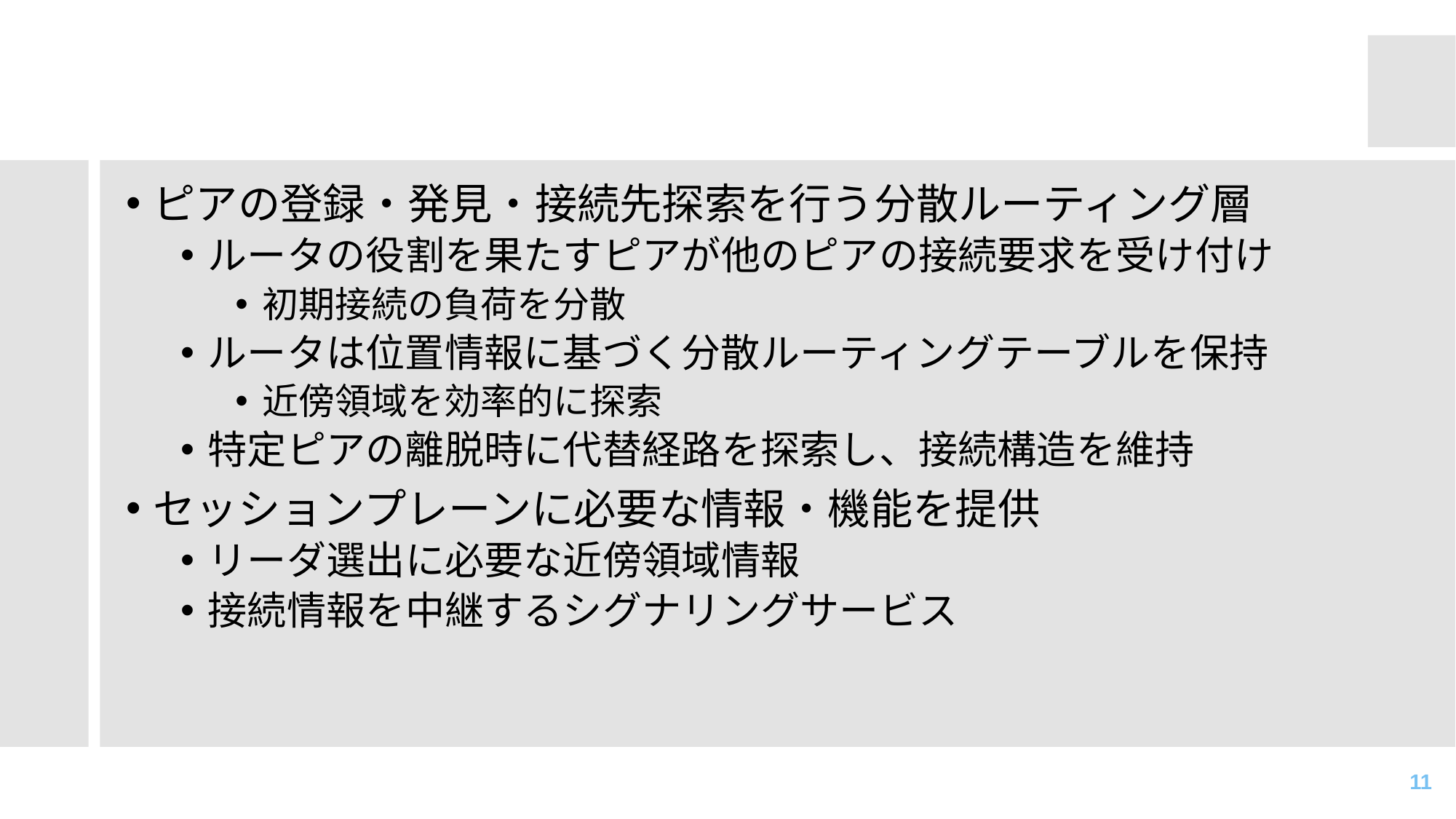

# (3) オーバレイプレーン
ピアの登録・発見・接続先探索を行う分散ルーティング層
ルータの役割を果たすピアが他のピアの接続要求を受け付け
初期接続の負荷を分散
ルータは位置情報に基づく分散ルーティングテーブルを保持
近傍領域を効率的に探索
特定ピアの離脱時に代替経路を探索し、接続構造を維持
セッションプレーンに必要な情報・機能を提供
リーダ選出に必要な近傍領域情報
接続情報を中継するシグナリングサービス
11